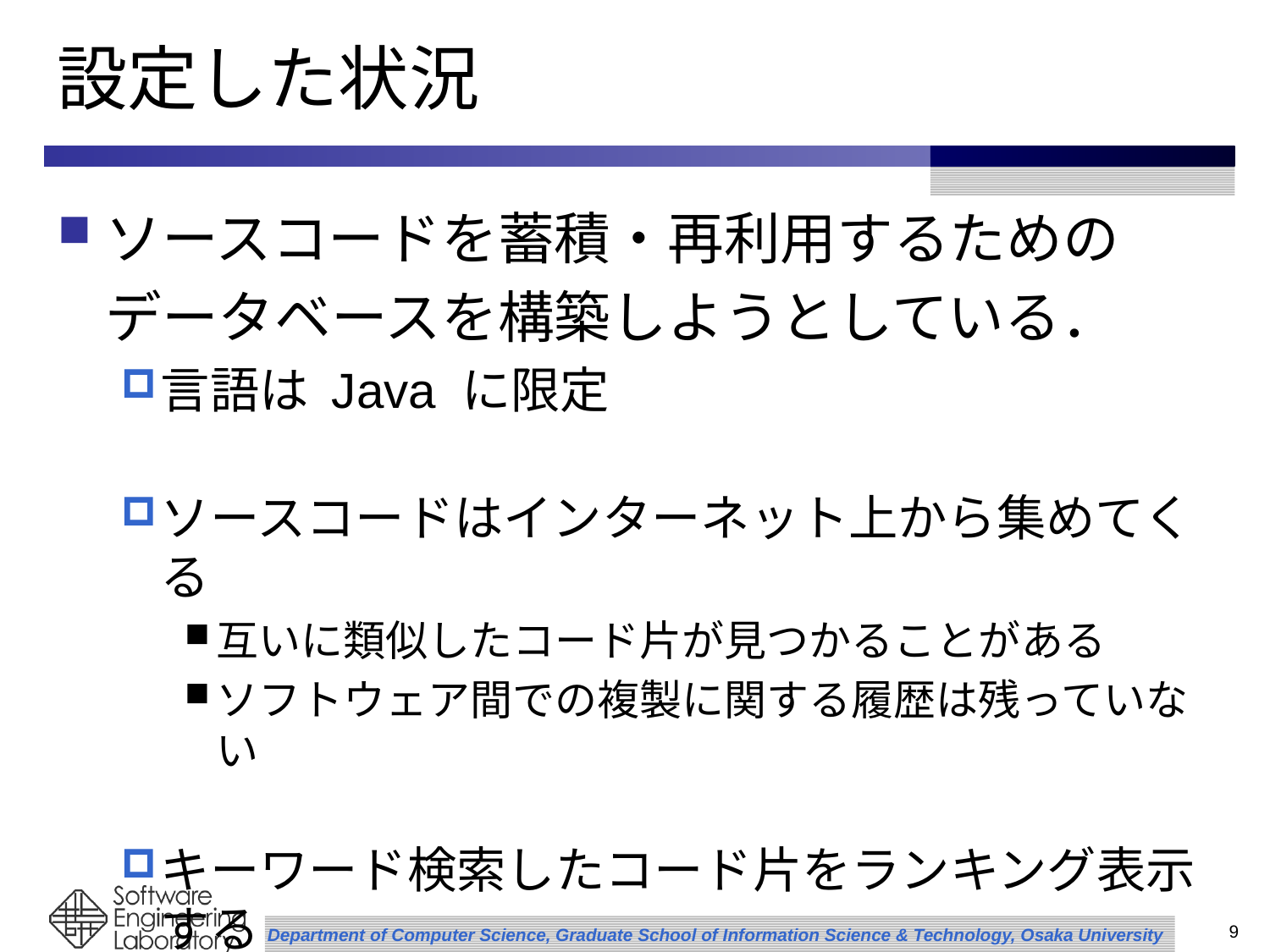

# 設定した状況
ソースコードを蓄積・再利用するための
	データベースを構築しようとしている．
言語は Java に限定

ソースコードはインターネット上から集めてくる
互いに類似したコード片が見つかることがある
ソフトウェア間での複製に関する履歴は残っていない

キーワード検索したコード片をランキング表示する
同じようなソースコードが上位10件を占めてしまうと，検索効率が非常に悪い
9